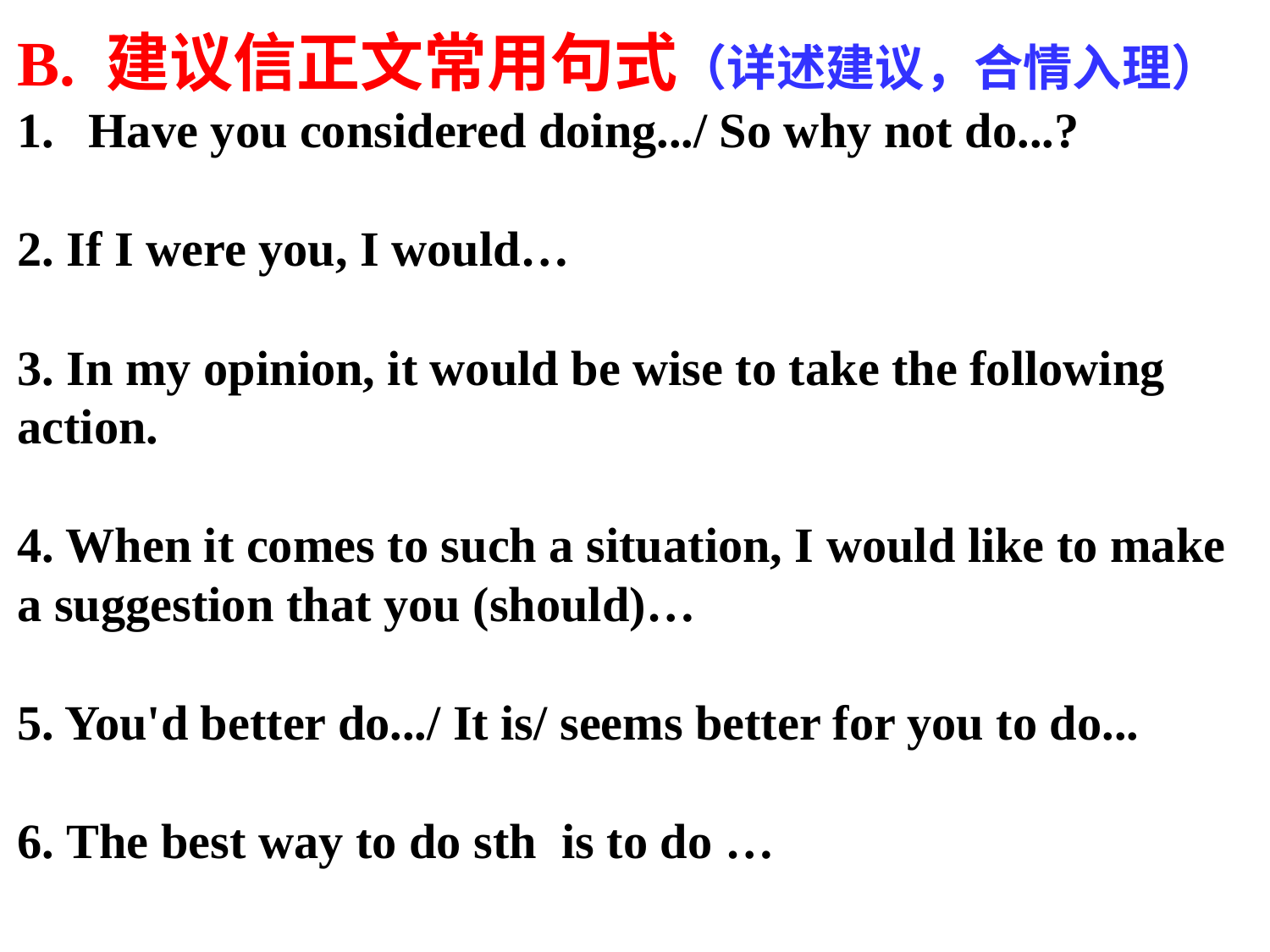

B. 建议信正文常用句式（详述建议，合情入理）
Have you considered doing.../ So why not do...?

2. If I were you, I would…

3. In my opinion, it would be wise to take the following action.

4. When it comes to such a situation, I would like to make a suggestion that you (should)…

5. You'd better do.../ It is/ seems better for you to do...

6. The best way to do sth  is to do …